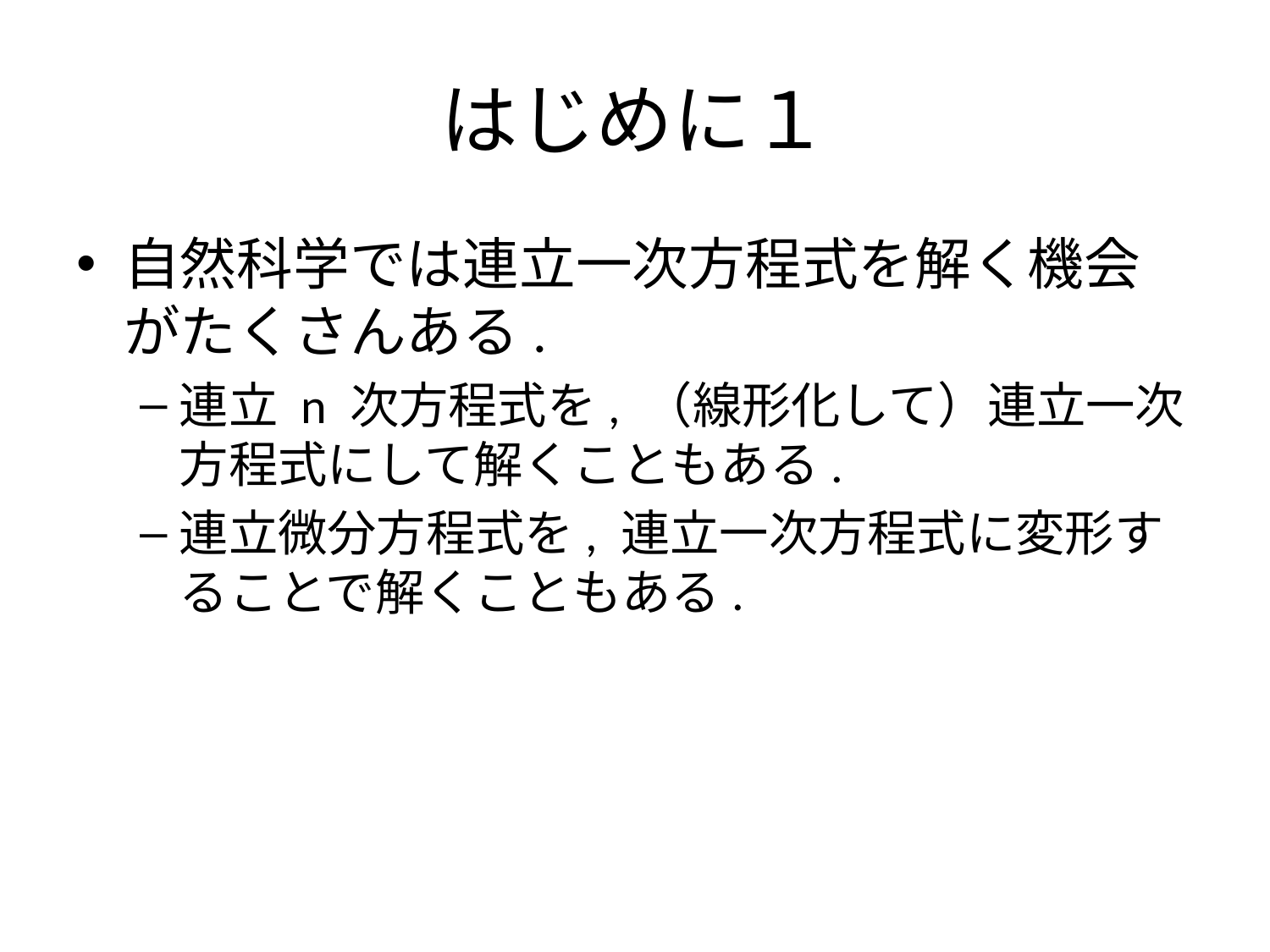

# はじめに１
自然科学では連立一次方程式を解く機会がたくさんある.
連立 n 次方程式を, （線形化して）連立一次方程式にして解くこともある.
連立微分方程式を, 連立一次方程式に変形することで解くこともある.